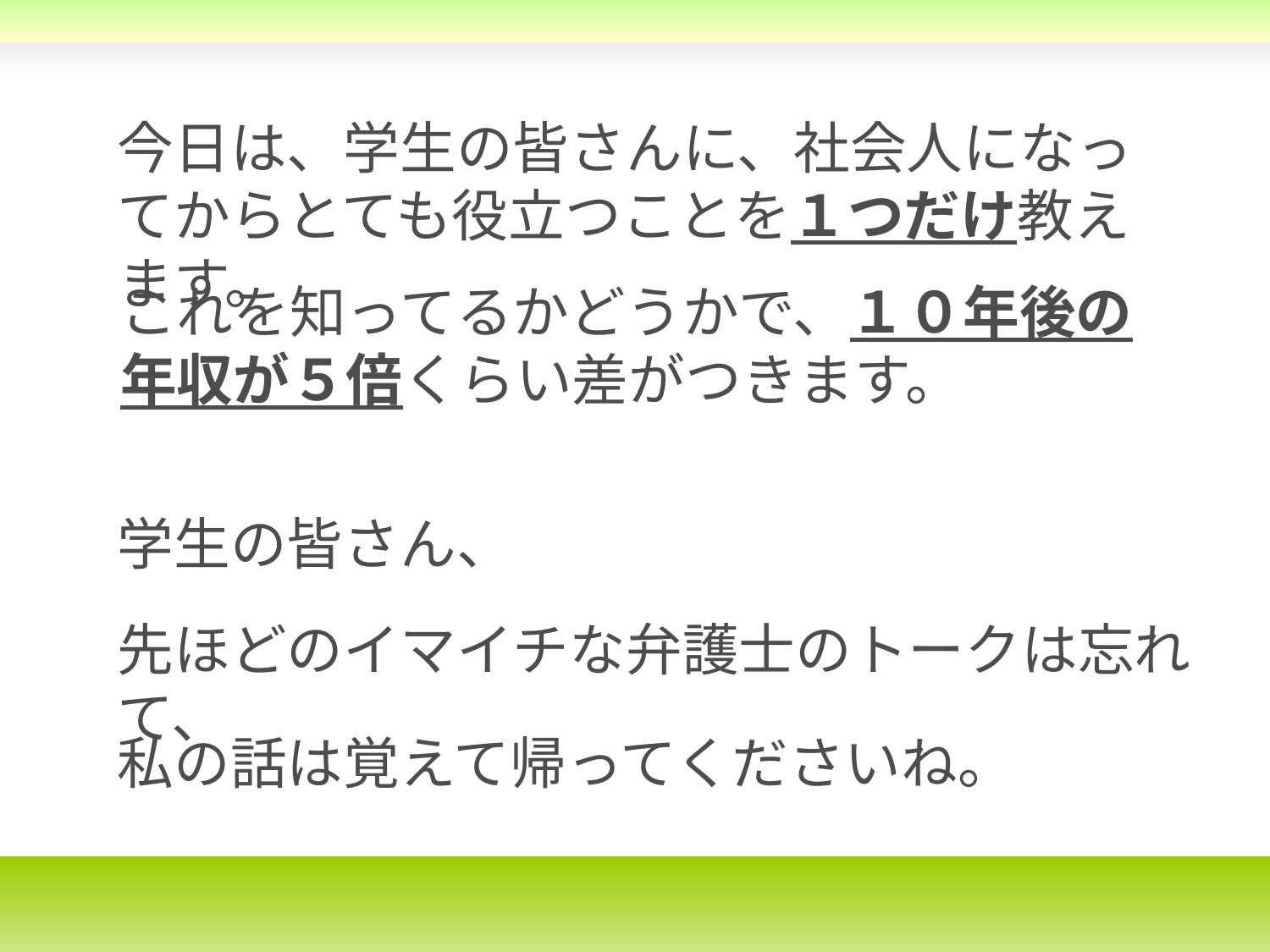

今日は、学生の皆さんに、社会人になってからとても役立つことを１つだけ教えます。
これを知ってるかどうかで、１０年後の年収が５倍くらい差がつきます。
学生の皆さん、
先ほどのイマイチな弁護士のトークは忘れて、
私の話は覚えて帰ってくださいね。